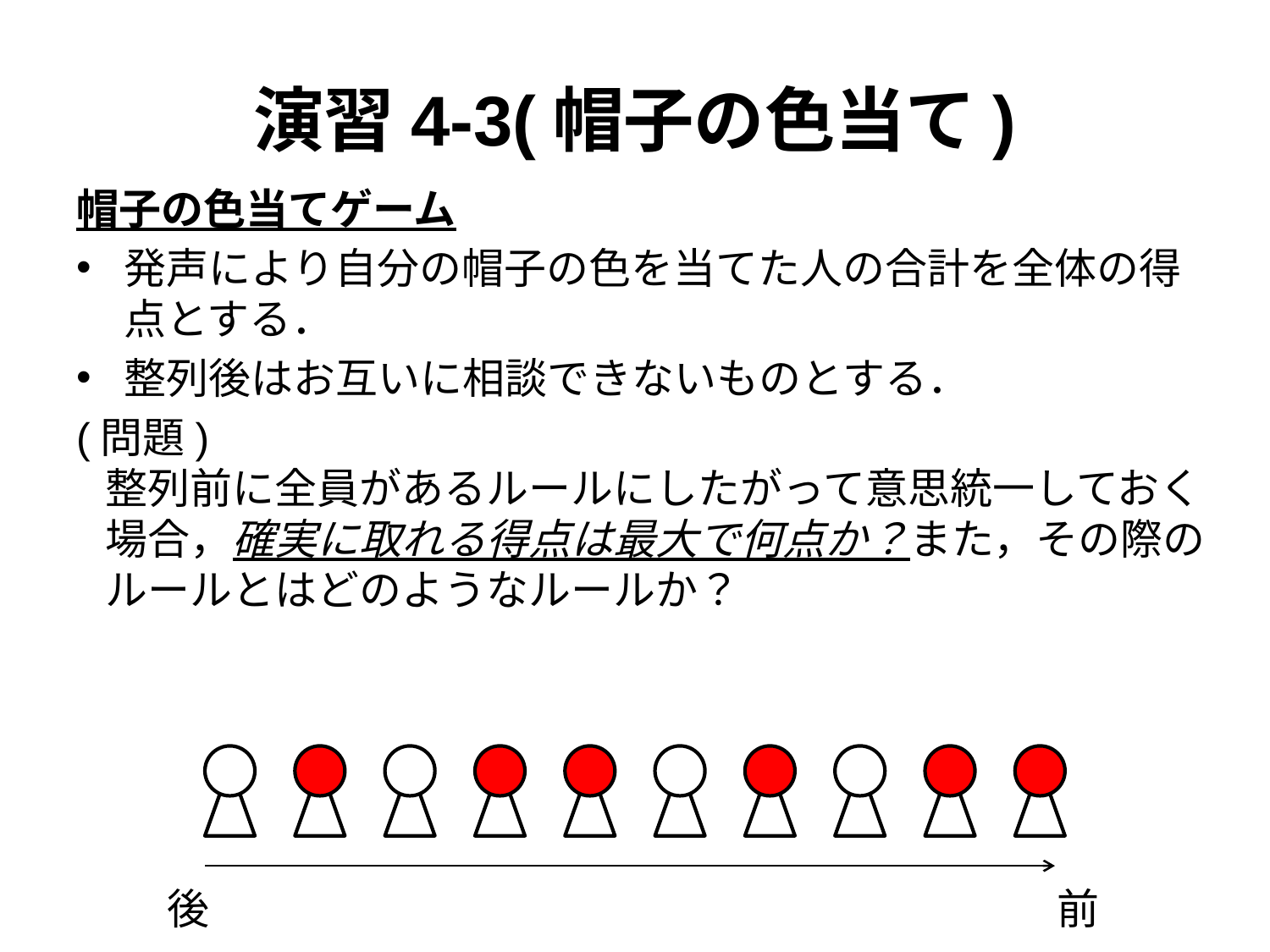

# 演習4-3(帽子の色当て)
帽子の色当てゲーム
発声により自分の帽子の色を当てた人の合計を全体の得点とする．
整列後はお互いに相談できないものとする．
(問題)
  整列前に全員があるルールにしたがって意思統一しておく
  場合，確実に取れる得点は最大で何点か？また，その際の
  ルールとはどのようなルールか？

後
前